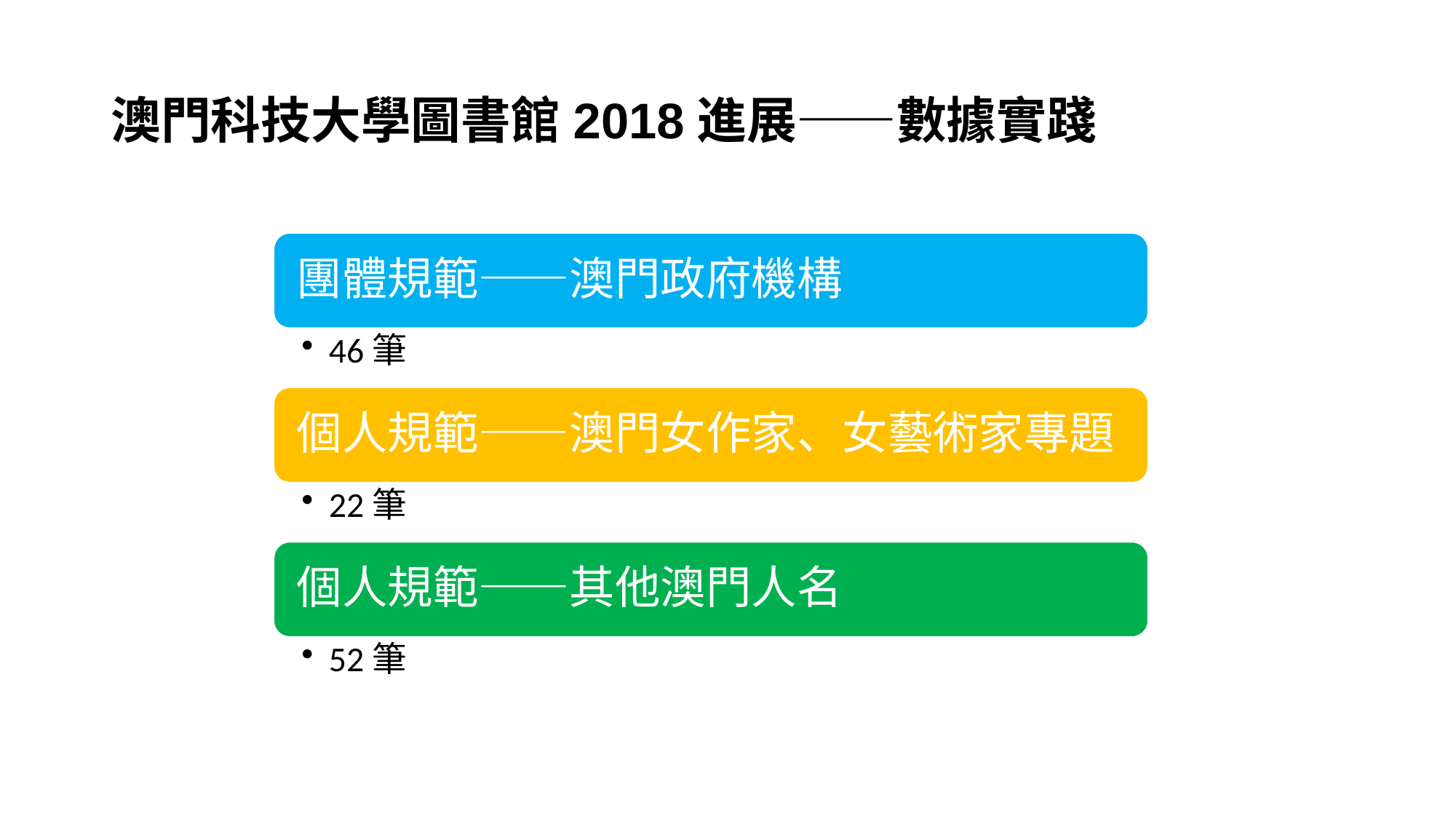

# 澳門科技大學圖書館2018進展——數據實踐
團體規範——澳門政府機構
46筆
個人規範——澳門女作家、女藝術家專題
22筆
個人規範——其他澳門人名
52筆